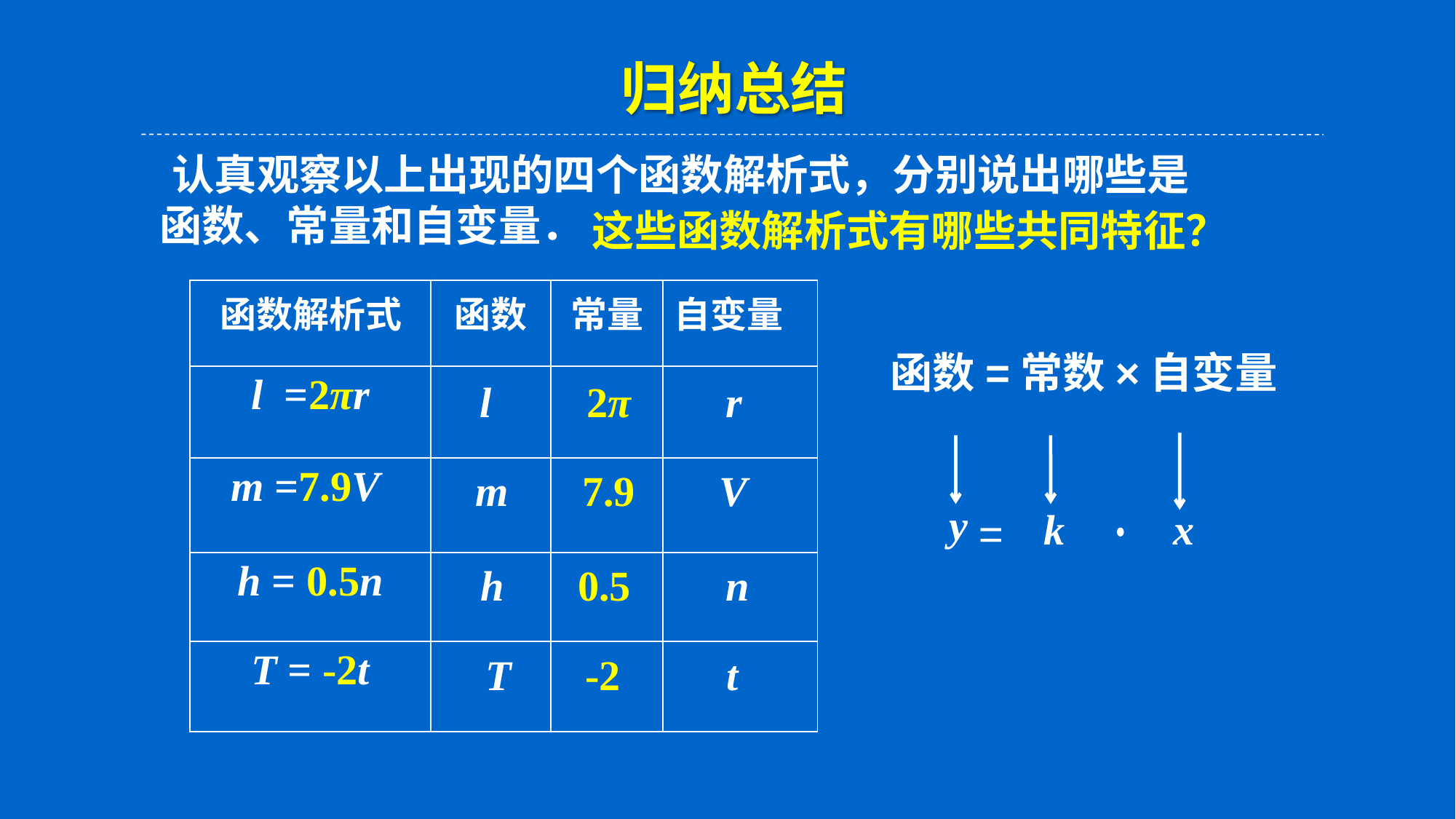

归纳总结
 认真观察以上出现的四个函数解析式，分别说出哪些是函数、常量和自变量．
这些函数解析式有哪些共同特征？
| 函数解析式 | 函数 | 常量 | 自变量 |
| --- | --- | --- | --- |
| l =2πr |  |  |  |
| m =7.9V |  |  |  |
| h = 0.5n |  |  |  |
| T = -2t |  |  |  |

函数=常数×自变量
l         2π         r

y
k
x
 =
m       7.9        V

h       0.5         n
T       -2          t